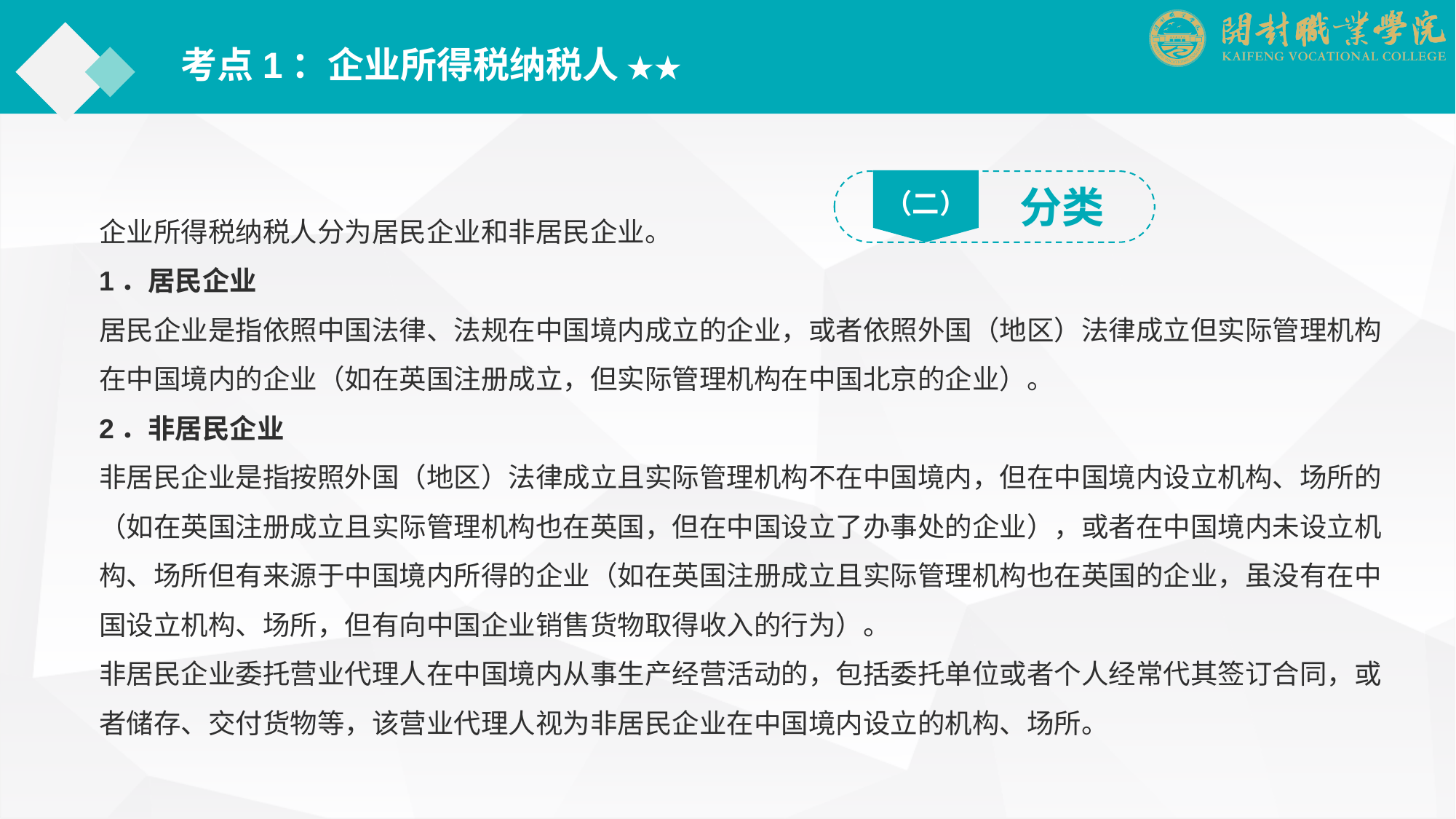

考点1：企业所得税纳税人 ★★
（二）

分类
企业所得税纳税人分为居民企业和非居民企业。
1．居民企业
居民企业是指依照中国法律、法规在中国境内成立的企业，或者依照外国（地区）法律成立但实际管理机构在中国境内的企业（如在英国注册成立，但实际管理机构在中国北京的企业）。
2．非居民企业
非居民企业是指按照外国（地区）法律成立且实际管理机构不在中国境内，但在中国境内设立机构、场所的（如在英国注册成立且实际管理机构也在英国，但在中国设立了办事处的企业），或者在中国境内未设立机构、场所但有来源于中国境内所得的企业（如在英国注册成立且实际管理机构也在英国的企业，虽没有在中国设立机构、场所，但有向中国企业销售货物取得收入的行为）。
非居民企业委托营业代理人在中国境内从事生产经营活动的，包括委托单位或者个人经常代其签订合同，或者储存、交付货物等，该营业代理人视为非居民企业在中国境内设立的机构、场所。